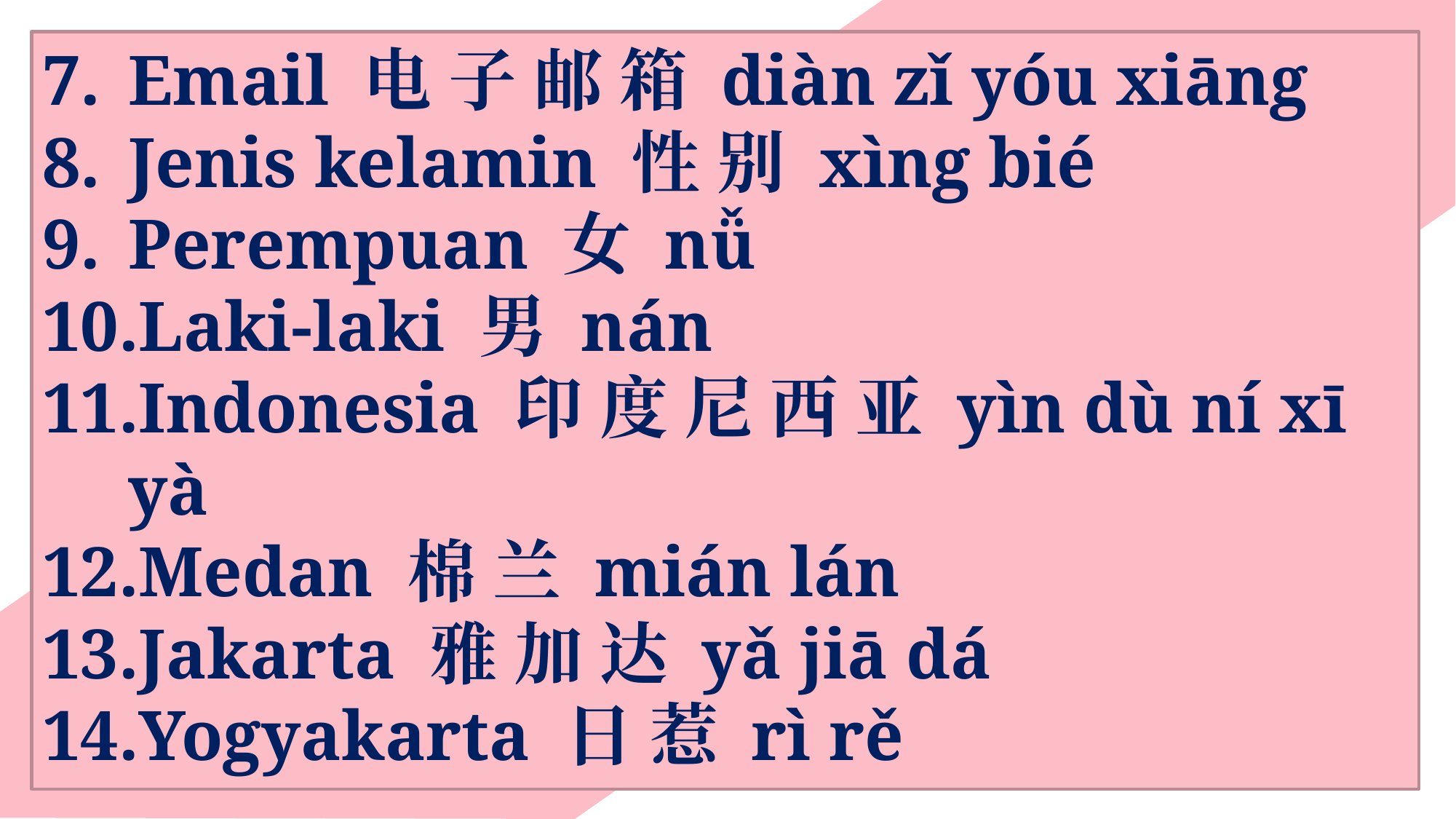

Email 电 子 邮 箱 diàn zǐ yóu xiāng
Jenis kelamin 性 别 xìng bié
Perempuan 女 nǚ
Laki-laki 男 nán
Indonesia 印 度 尼 西 亚 yìn dù ní xī yà
Medan 棉 兰 mián lán
Jakarta 雅 加 达 yǎ jiā dá
Yogyakarta 日 惹 rì rě